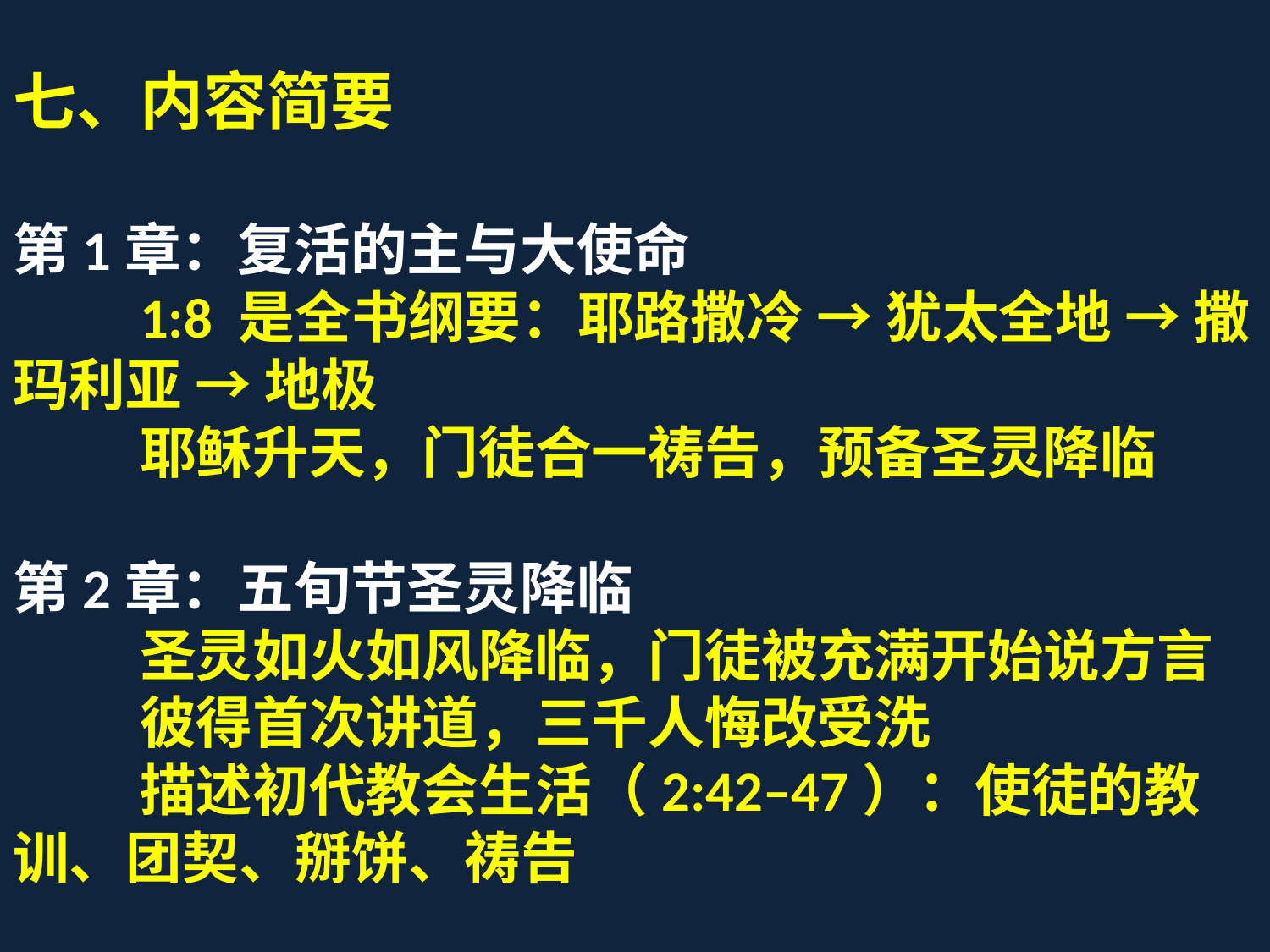

七、内容简要

第1章：复活的主与大使命
	1:8 是全书纲要：耶路撒冷 → 犹太全地 → 撒玛利亚 → 地极
	耶稣升天，门徒合一祷告，预备圣灵降临

第2章：五旬节圣灵降临
	圣灵如火如风降临，门徒被充满开始说方言
	彼得首次讲道，三千人悔改受洗
	描述初代教会生活（2:42–47）：使徒的教训、团契、掰饼、祷告